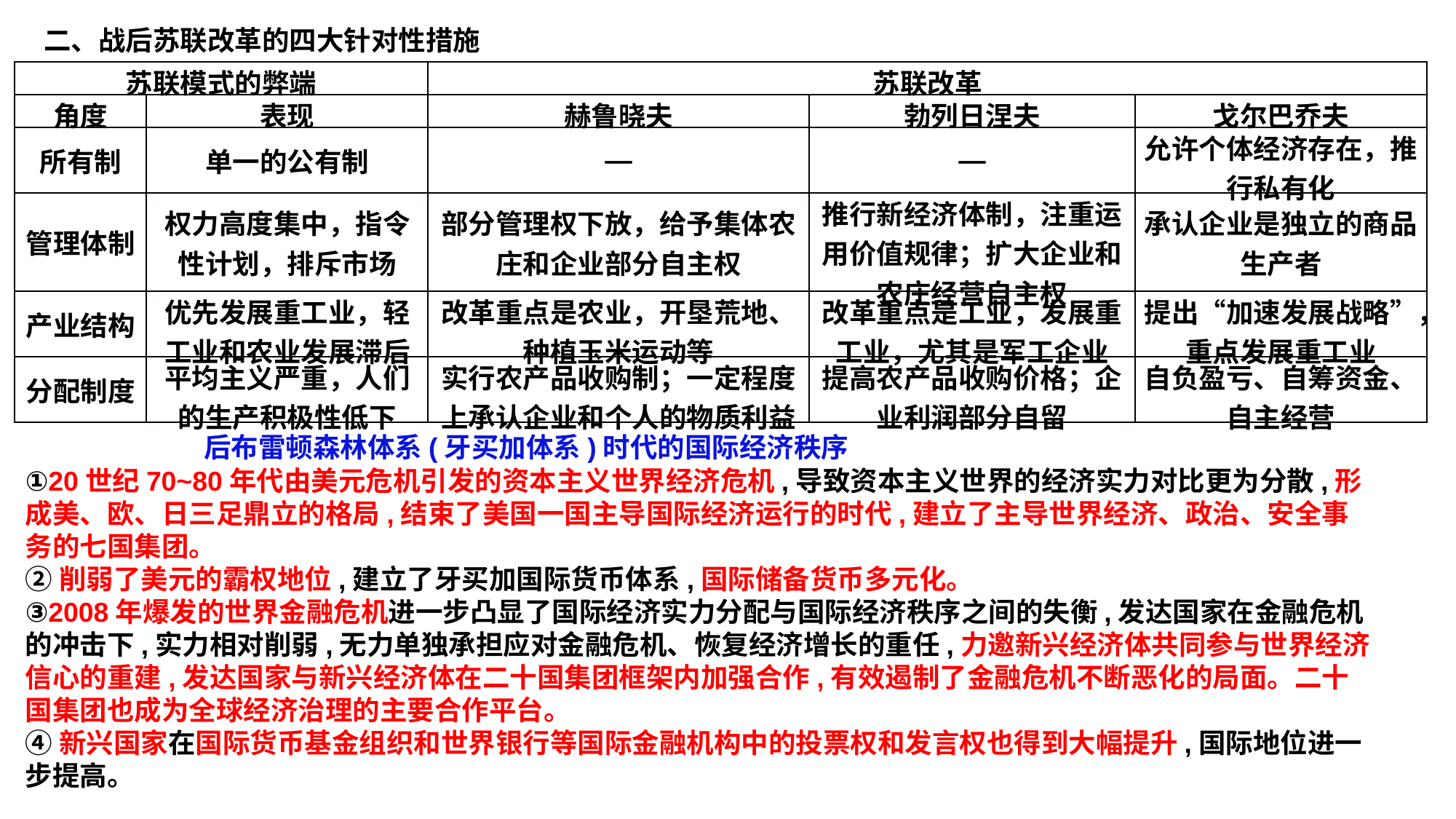

二、战后苏联改革的四大针对性措施
| 苏联模式的弊端 |  | 苏联改革 |  |  |
| --- | --- | --- | --- | --- |
| 角度 | 表现 | 赫鲁晓夫 | 勃列日涅夫 | 戈尔巴乔夫 |
| 所有制 | 单一的公有制 | — | — | 允许个体经济存在，推行私有化 |
| 管理体制 | 权力高度集中，指令性计划，排斥市场 | 部分管理权下放，给予集体农庄和企业部分自主权 | 推行新经济体制，注重运用价值规律；扩大企业和农庄经营自主权 | 承认企业是独立的商品生产者 |
| 产业结构 | 优先发展重工业，轻工业和农业发展滞后 | 改革重点是农业，开垦荒地、种植玉米运动等 | 改革重点是工业，发展重工业，尤其是军工企业 | 提出“加速发展战略”，重点发展重工业 |
| 分配制度 | 平均主义严重，人们的生产积极性低下 | 实行农产品收购制；一定程度上承认企业和个人的物质利益 | 提高农产品收购价格；企业利润部分自留 | 自负盈亏、自筹资金、自主经营 |
                         后布雷顿森林体系(牙买加体系)时代的国际经济秩序
①20世纪70~80年代由美元危机引发的资本主义世界经济危机,导致资本主义世界的经济实力对比更为分散,形成美、欧、日三足鼎立的格局,结束了美国一国主导国际经济运行的时代,建立了主导世界经济、政治、安全事务的七国集团。
②削弱了美元的霸权地位,建立了牙买加国际货币体系,国际储备货币多元化。
③2008年爆发的世界金融危机进一步凸显了国际经济实力分配与国际经济秩序之间的失衡,发达国家在金融危机的冲击下,实力相对削弱,无力单独承担应对金融危机、恢复经济增长的重任,力邀新兴经济体共同参与世界经济信心的重建,发达国家与新兴经济体在二十国集团框架内加强合作,有效遏制了金融危机不断恶化的局面。二十国集团也成为全球经济治理的主要合作平台。
④新兴国家在国际货币基金组织和世界银行等国际金融机构中的投票权和发言权也得到大幅提升,国际地位进一步提高。